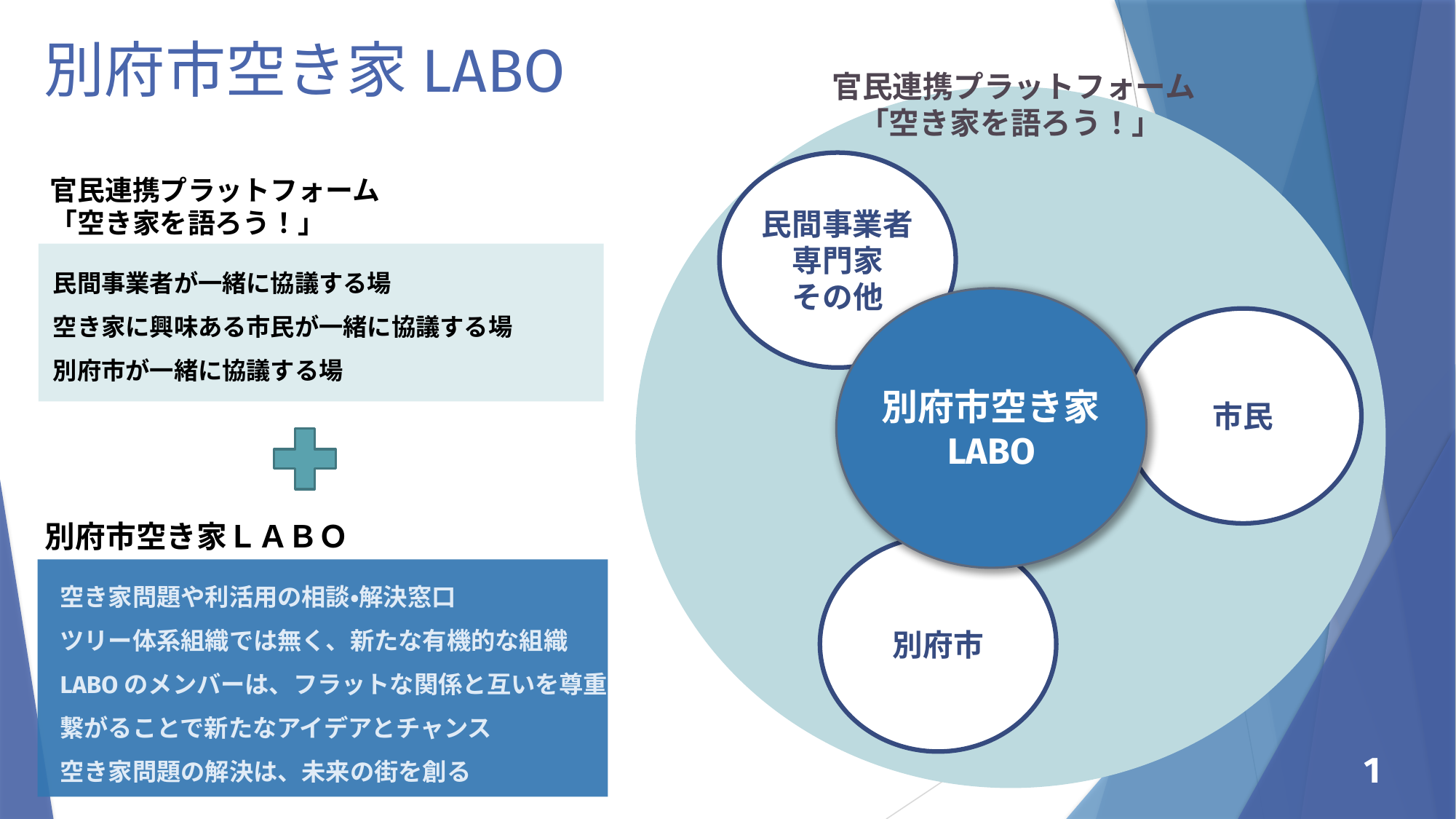

別府市空き家LABO
官民連携プラットフォーム
「空き家を語ろう！」

民間事業者
専門家
その他
別府市空き家LABO
市民
別府市
官民連携プラットフォーム
「空き家を語ろう！」

民間事業者が一緒に協議する場
空き家に興味ある市民が一緒に協議する場
別府市が一緒に協議する場

別府市空き家ＬＡＢＯ

空き家問題や利活用の相談・解決窓口
ツリー体系組織では無く、新たな有機的な組織
LABOのメンバーは、フラットな関係と互いを尊重
繋がることで新たなアイデアとチャンス
空き家問題の解決は、未来の街を創る
1